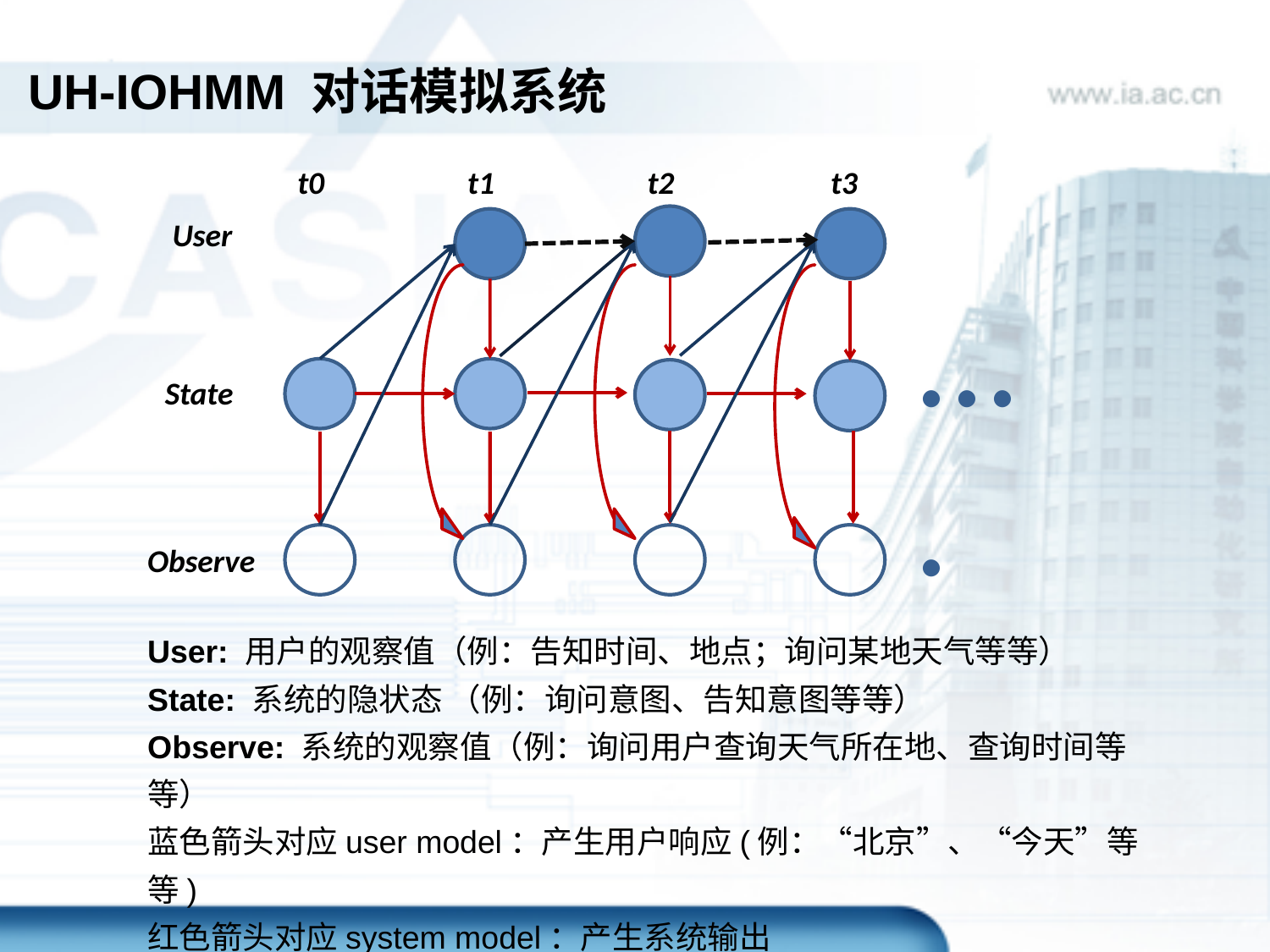

UH-IOHMM 对话模拟系统
t0
t1
t2
t3

User

....

State

Observe
User: 用户的观察值（例：告知时间、地点；询问某地天气等等）
State: 系统的隐状态 （例：询问意图、告知意图等等）
Observe: 系统的观察值（例：询问用户查询天气所在地、查询时间等等）
蓝色箭头对应user model：产生用户响应(例：“北京”、“今天”等等)
红色箭头对应system model：产生系统输出